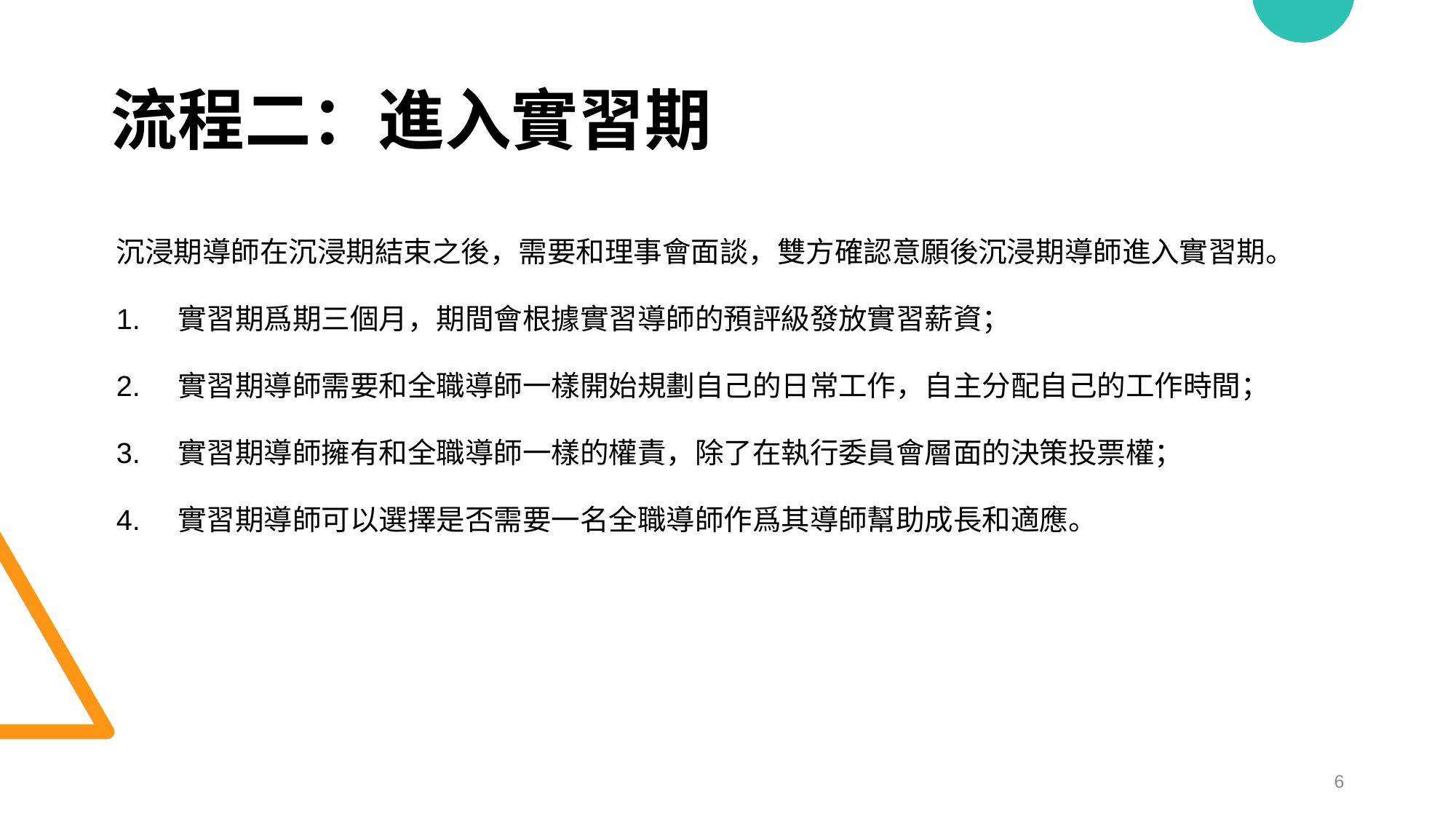

# 流程二：進入實習期
沉浸期導師在沉浸期結束之後，需要和理事會面談，雙方確認意願後沉浸期導師進入實習期。
實習期爲期三個月，期間會根據實習導師的預評級發放實習薪資；
實習期導師需要和全職導師一樣開始規劃自己的日常工作，自主分配自己的工作時間；
實習期導師擁有和全職導師一樣的權責，除了在執行委員會層面的決策投票權；
實習期導師可以選擇是否需要一名全職導師作爲其導師幫助成長和適應。

6